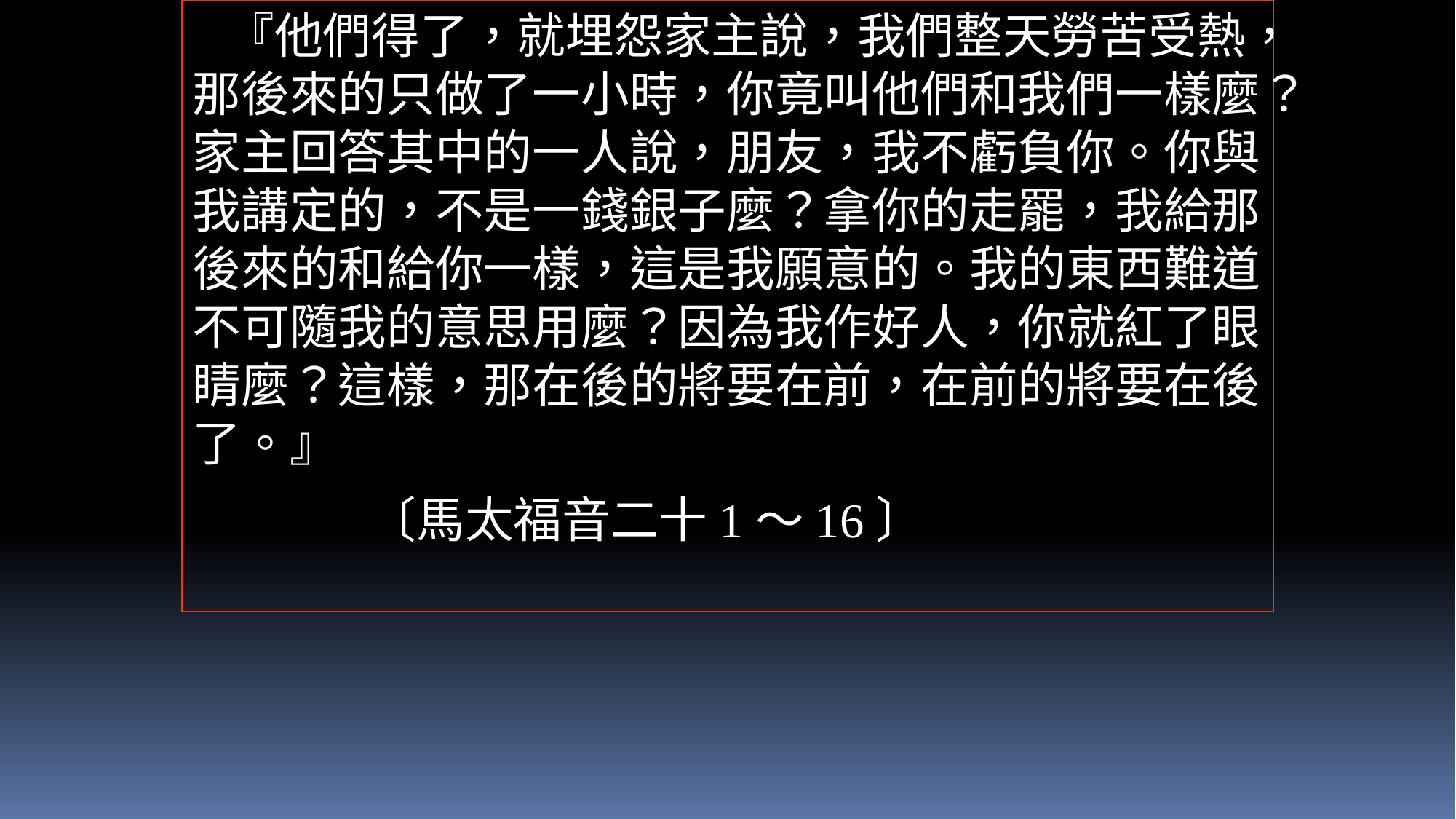

『他們得了，就埋怨家主說，我們整天勞苦受熱，那後來的只做了一小時，你竟叫他們和我們一樣麼？家主回答其中的一人說，朋友，我不虧負你。你與我講定的，不是一錢銀子麼？拿你的走罷，我給那後來的和給你一樣，這是我願意的。我的東西難道不可隨我的意思用麼？因為我作好人，你就紅了眼睛麼？這樣，那在後的將要在前，在前的將要在後了。』
               〔馬太福音二十1～16〕